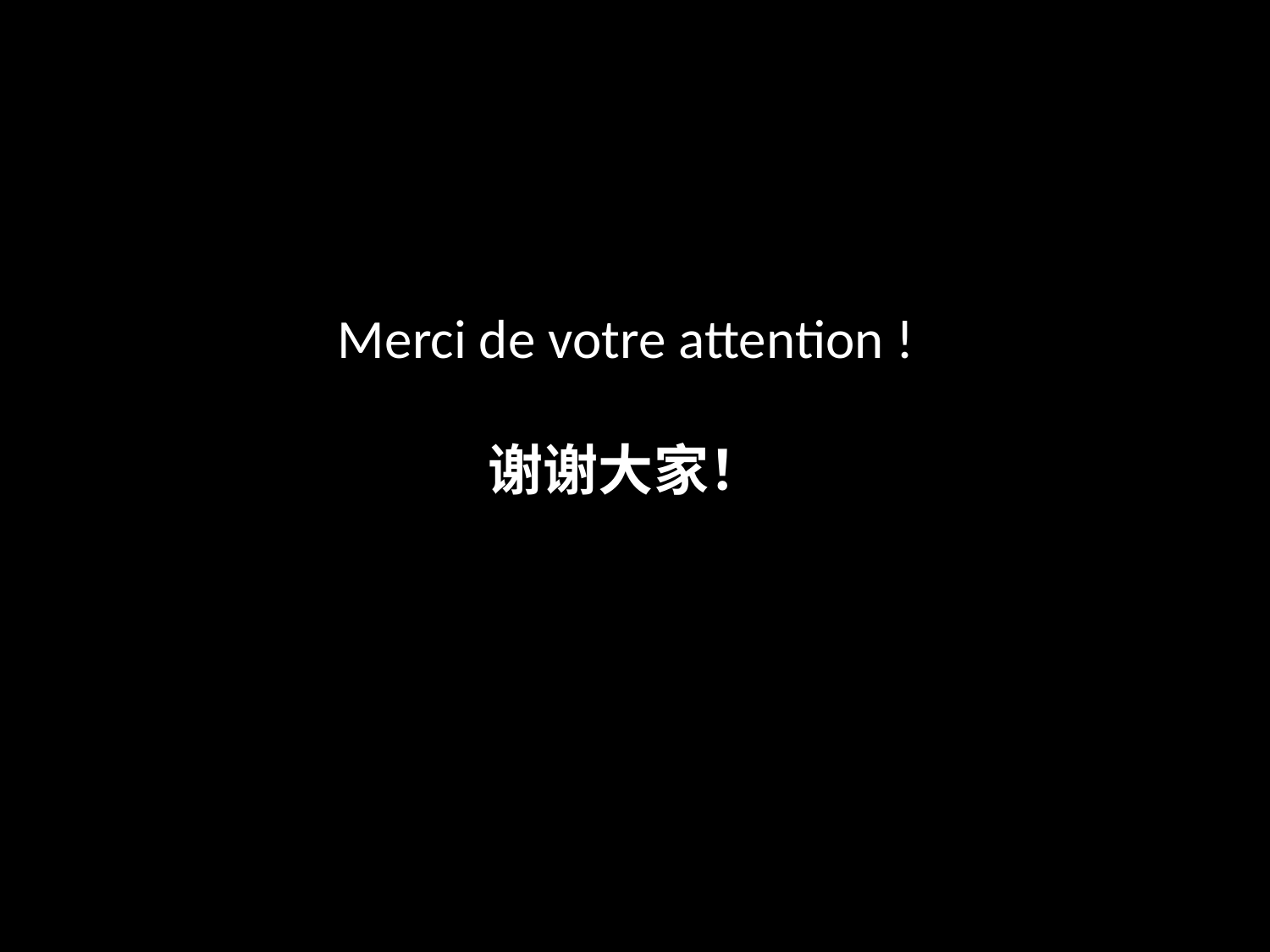

# Merci de votre attention ! 谢谢大家！